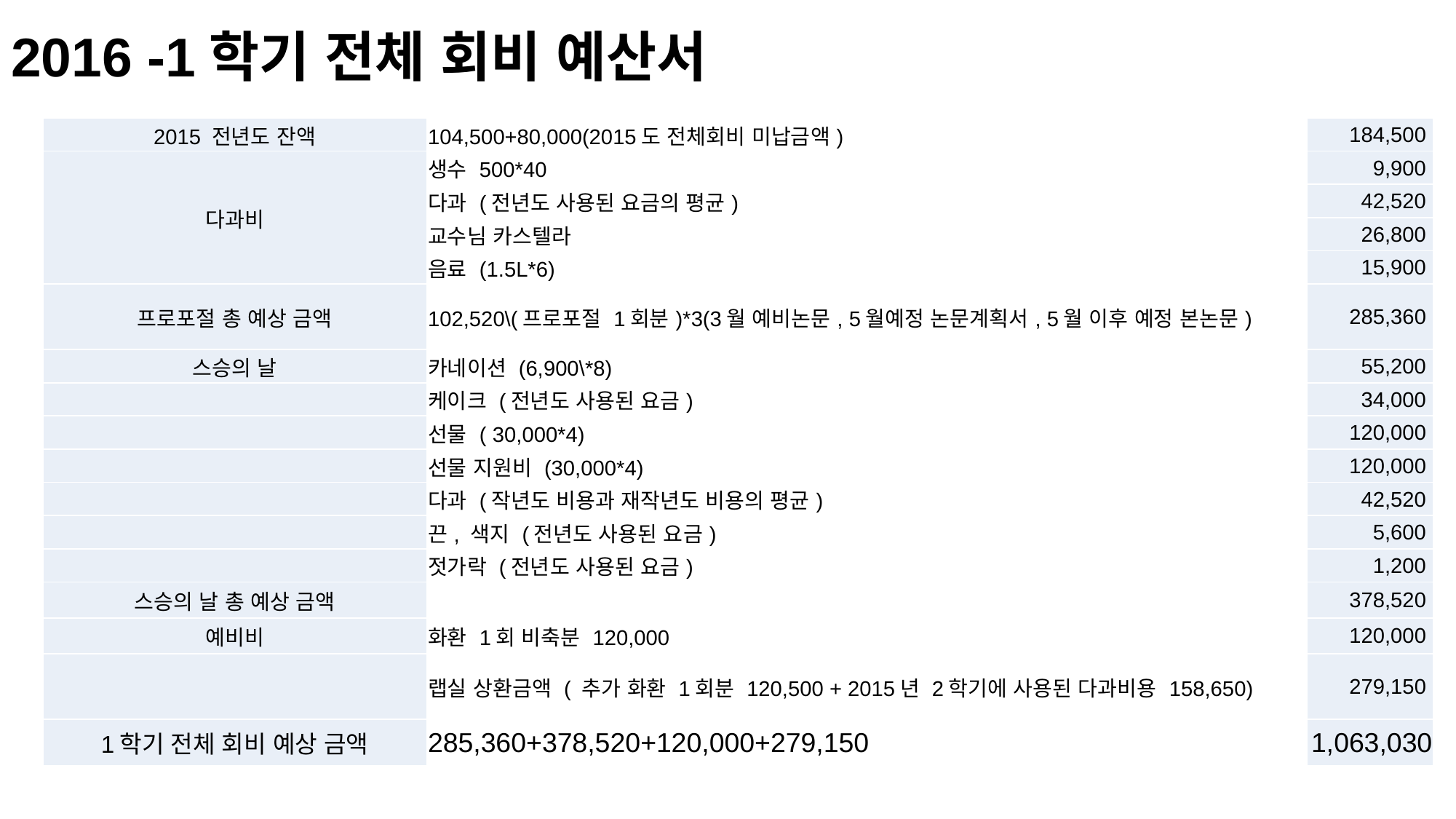

# 2016 -1학기 전체 회비 예산서
| 2015 전년도 잔액 | 104,500+80,000(2015도 전체회비 미납금액) | 184,500 |
| --- | --- | --- |
| 다과비 | 생수 500\*40 | 9,900 |
|  | 다과 (전년도 사용된 요금의 평균) | 42,520 |
|  | 교수님 카스텔라 | 26,800 |
|  | 음료 (1.5L\*6) | 15,900 |
| 프로포절 총 예상 금액 | 102,520\(프로포절 1회분)\*3(3월 예비논문, 5월예정 논문계획서, 5월 이후 예정 본논문) | 285,360 |
| 스승의 날 | 카네이션 (6,900\\*8) | 55,200 |
|  | 케이크 (전년도 사용된 요금) | 34,000 |
|  | 선물 ( 30,000\*4) | 120,000 |
|  | 선물 지원비 (30,000\*4) | 120,000 |
|  | 다과 (작년도 비용과 재작년도 비용의 평균) | 42,520 |
|  | 끈, 색지 (전년도 사용된 요금) | 5,600 |
|  | 젓가락 (전년도 사용된 요금) | 1,200 |
| 스승의 날 총 예상 금액 |  | 378,520 |
| 예비비 | 화환 1회 비축분 120,000 | 120,000 |
|  | 랩실 상환금액 ( 추가 화환 1회분 120,500 + 2015년 2학기에 사용된 다과비용 158,650) | 279,150 |
| 1학기 전체 회비 예상 금액 | 285,360+378,520+120,000+279,150 | 1,063,030 |